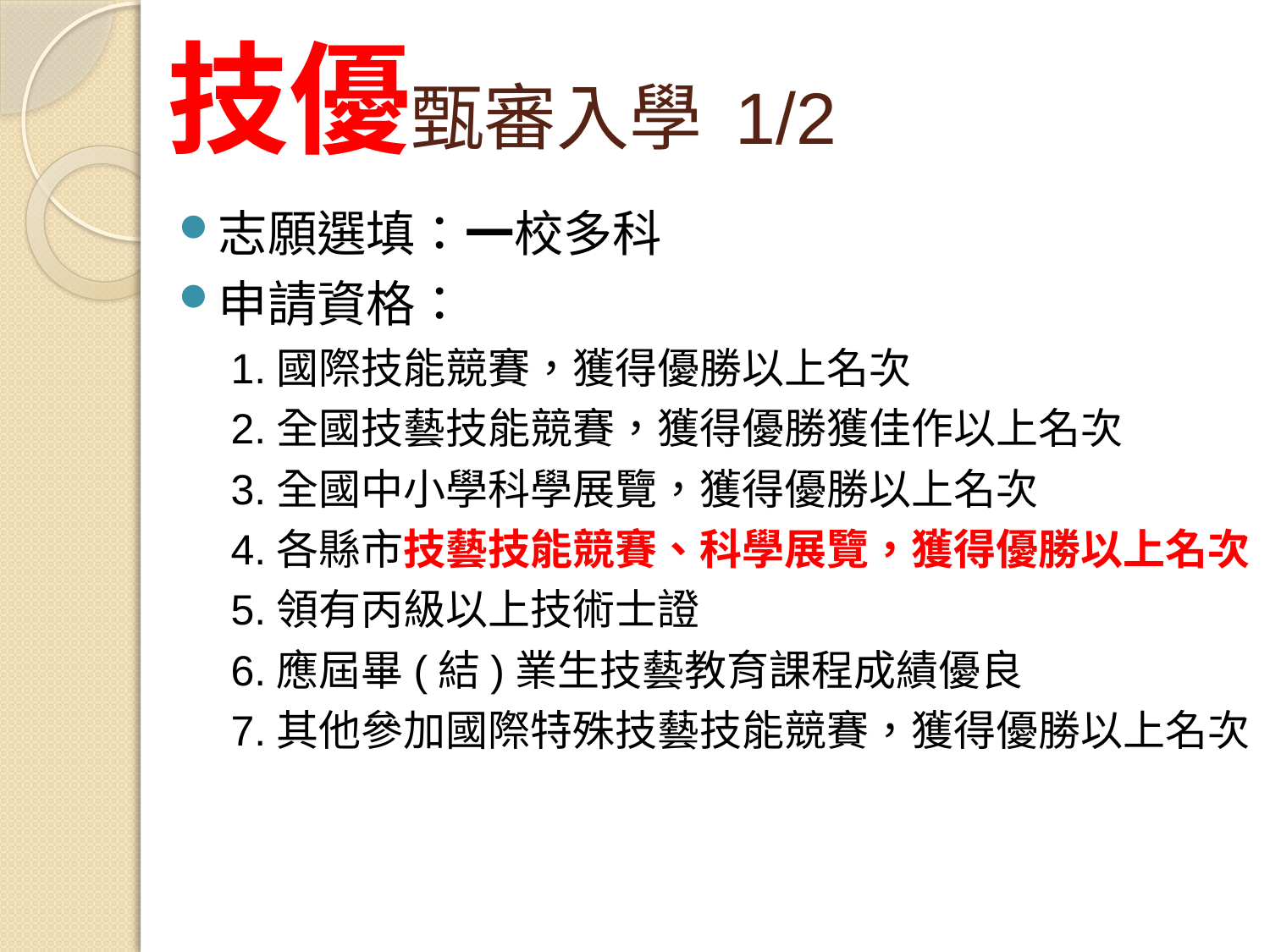

# 技優甄審入學 1/2
志願選填：一校多科
申請資格：
1.國際技能競賽，獲得優勝以上名次
2.全國技藝技能競賽，獲得優勝獲佳作以上名次
3.全國中小學科學展覽，獲得優勝以上名次
4.各縣市技藝技能競賽、科學展覽，獲得優勝以上名次
5.領有丙級以上技術士證
6.應屆畢(結)業生技藝教育課程成績優良
7.其他參加國際特殊技藝技能競賽，獲得優勝以上名次